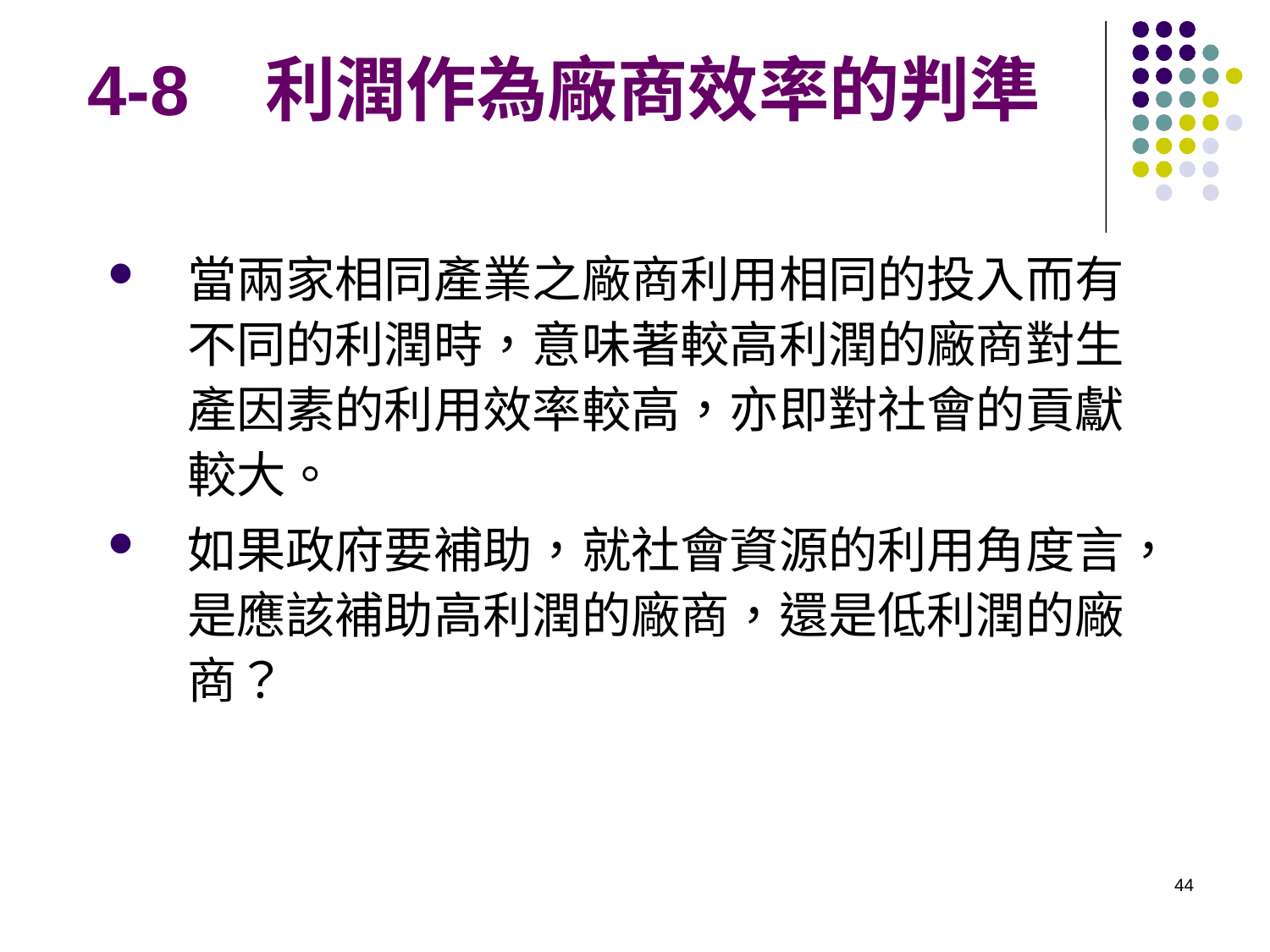

# 4-8   利潤作為廠商效率的判準
當兩家相同產業之廠商利用相同的投入而有不同的利潤時，意味著較高利潤的廠商對生產因素的利用效率較高，亦即對社會的貢獻較大。
如果政府要補助，就社會資源的利用角度言，是應該補助高利潤的廠商，還是低利潤的廠商？
44